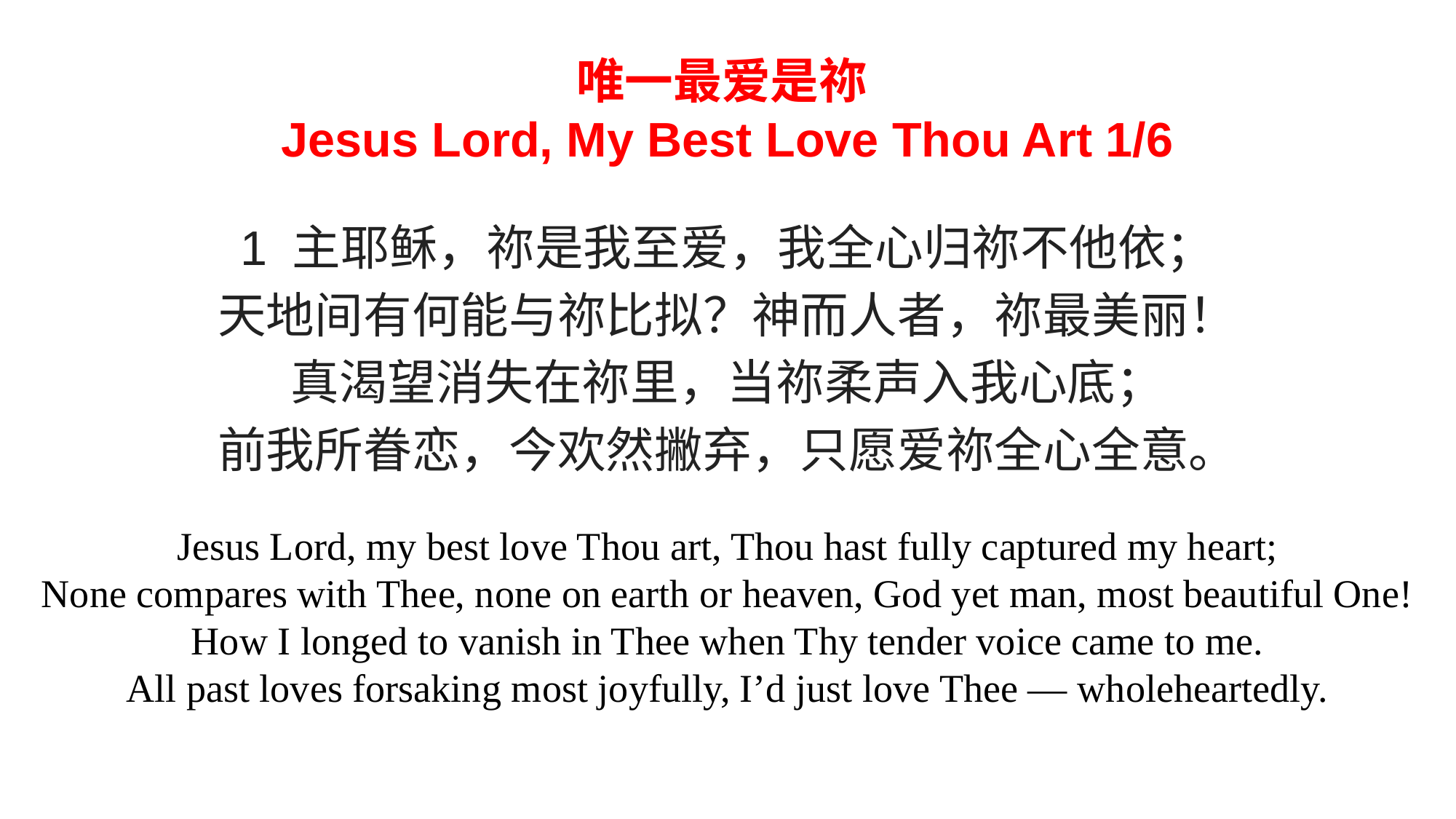

唯一最爱是祢
Jesus Lord, My Best Love Thou Art 1/6
1 主耶稣，祢是我至爱，我全心归祢不他依；
天地间有何能与祢比拟？神而人者，祢最美丽！
真渴望消失在祢里，当祢柔声入我心底；
前我所眷恋，今欢然撇弃，只愿爱祢全心全意。

Jesus Lord, my best love Thou art, Thou hast fully captured my heart;
None compares with Thee, none on earth or heaven, God yet man, most beautiful One!
How I longed to vanish in Thee when Thy tender voice came to me.
All past loves forsaking most joyfully, I’d just love Thee — wholeheartedly.